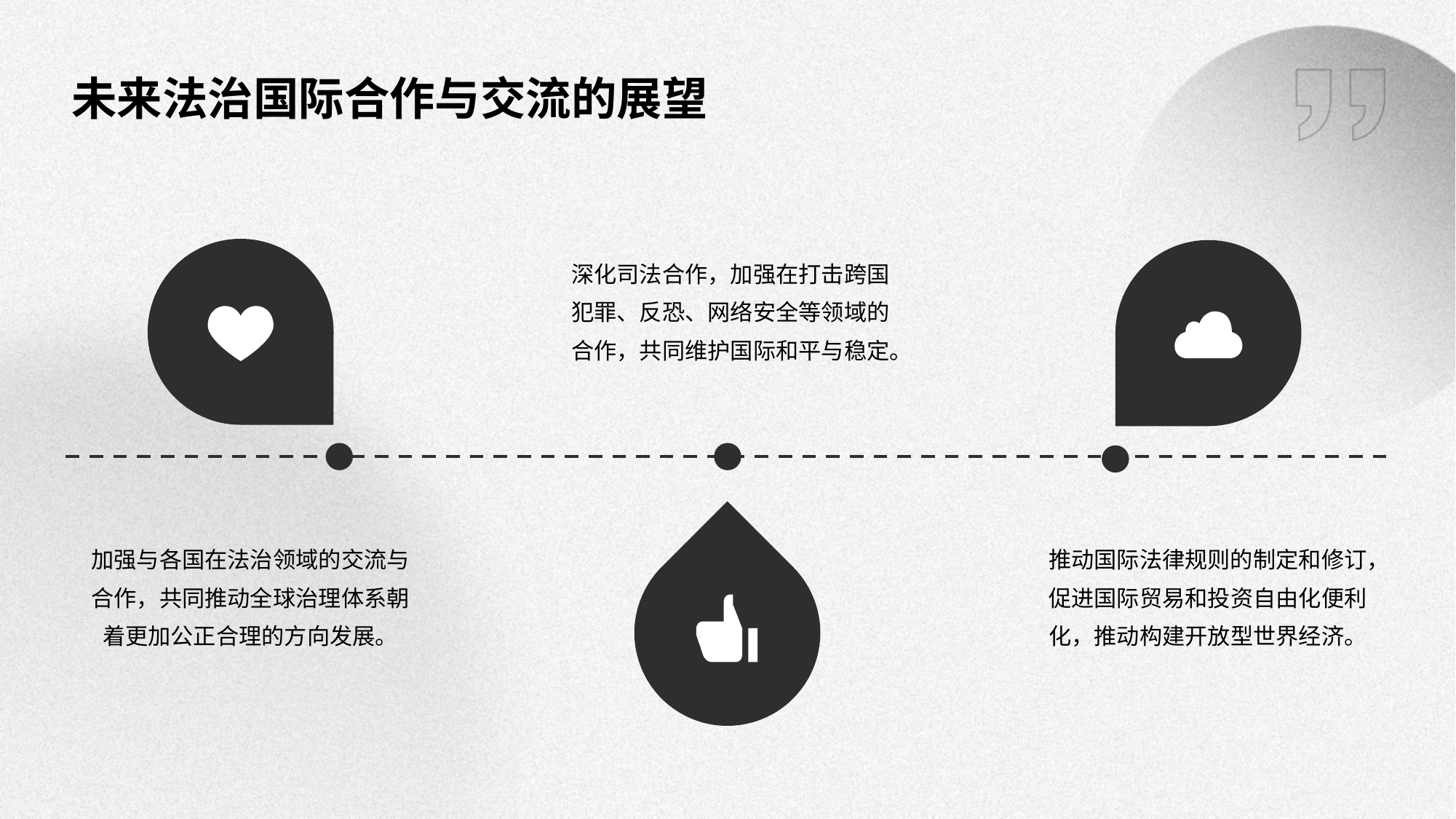

未来法治国际合作与交流的展望
深化司法合作，加强在打击跨国犯罪、反恐、网络安全等领域的合作，共同维护国际和平与稳定。

加强与各国在法治领域的交流与合作，共同推动全球治理体系朝着更加公正合理的方向发展。
推动国际法律规则的制定和修订，促进国际贸易和投资自由化便利化，推动构建开放型世界经济。